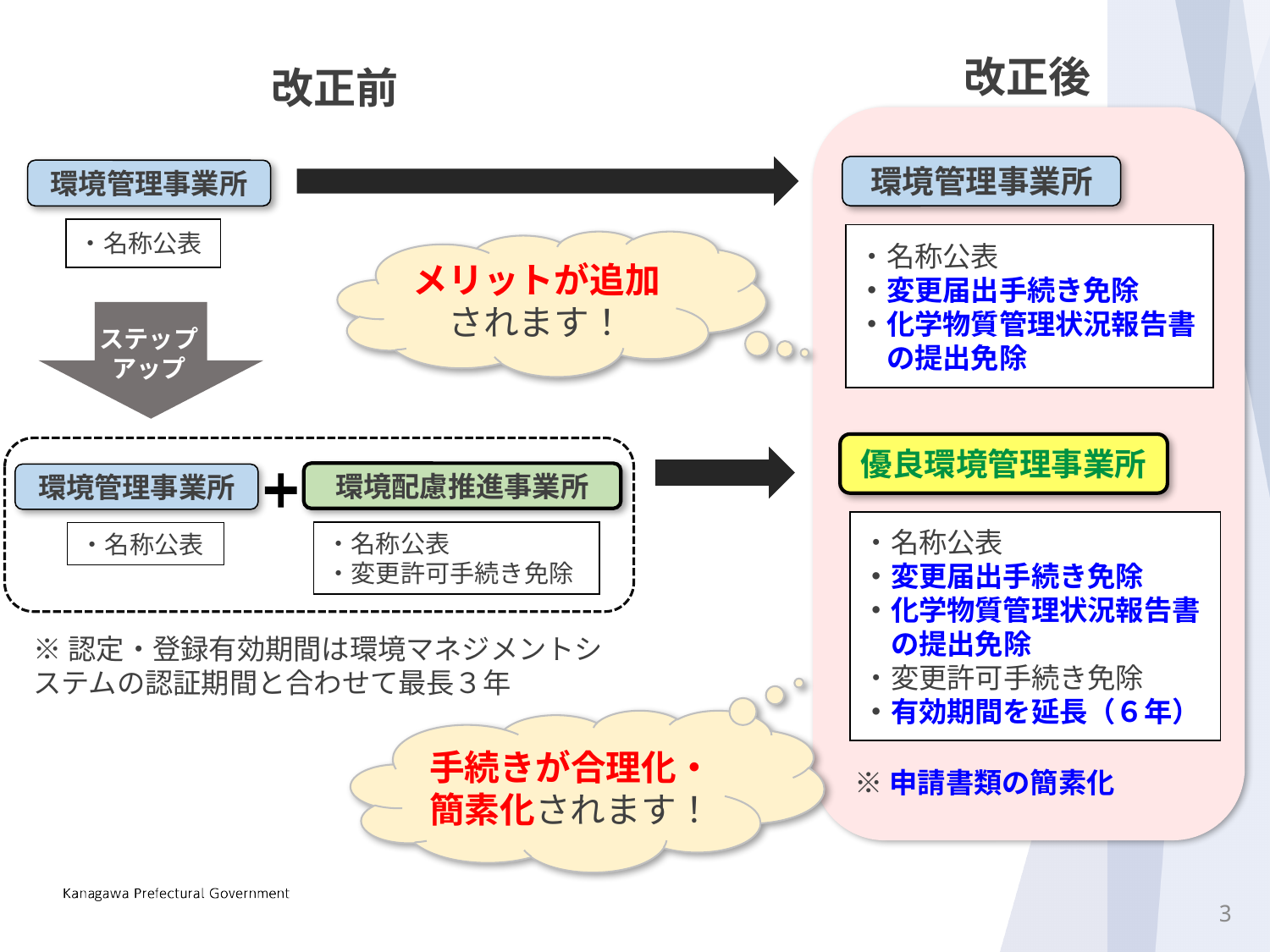

改正後
改正前

環境管理事業所
環境管理事業所
・名称公表
・名称公表
・変更届出手続き免除
・化学物質管理状況報告書
　の提出免除
メリットが追加されます！

ステップ
アップ
優良環境管理事業所

環境配慮推進事業所
環境管理事業所

・名称公表
・変更届出手続き免除
・化学物質管理状況報告書
　の提出免除
・変更許可手続き免除
・有効期間を延長（６年）
・名称公表
・変更許可手続き免除
・名称公表
※認定・登録有効期間は環境マネジメントシステムの認証期間と合わせて最長３年
手続きが合理化・簡素化されます！
※申請書類の簡素化
3